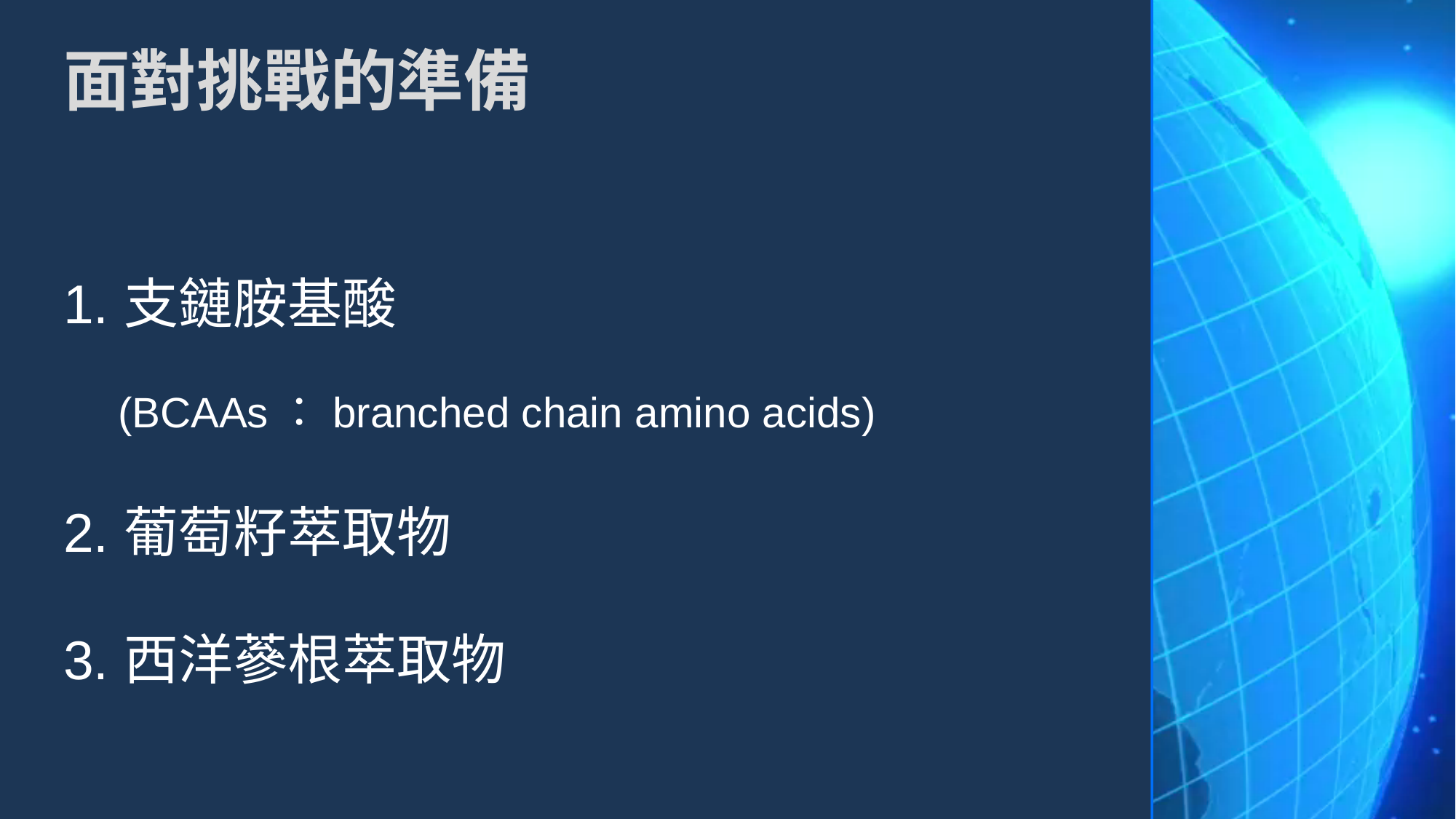

# 面對挑戰的準備
支鏈胺基酸
(BCAAs：branched chain amino acids)
葡萄籽萃取物
西洋蔘根萃取物